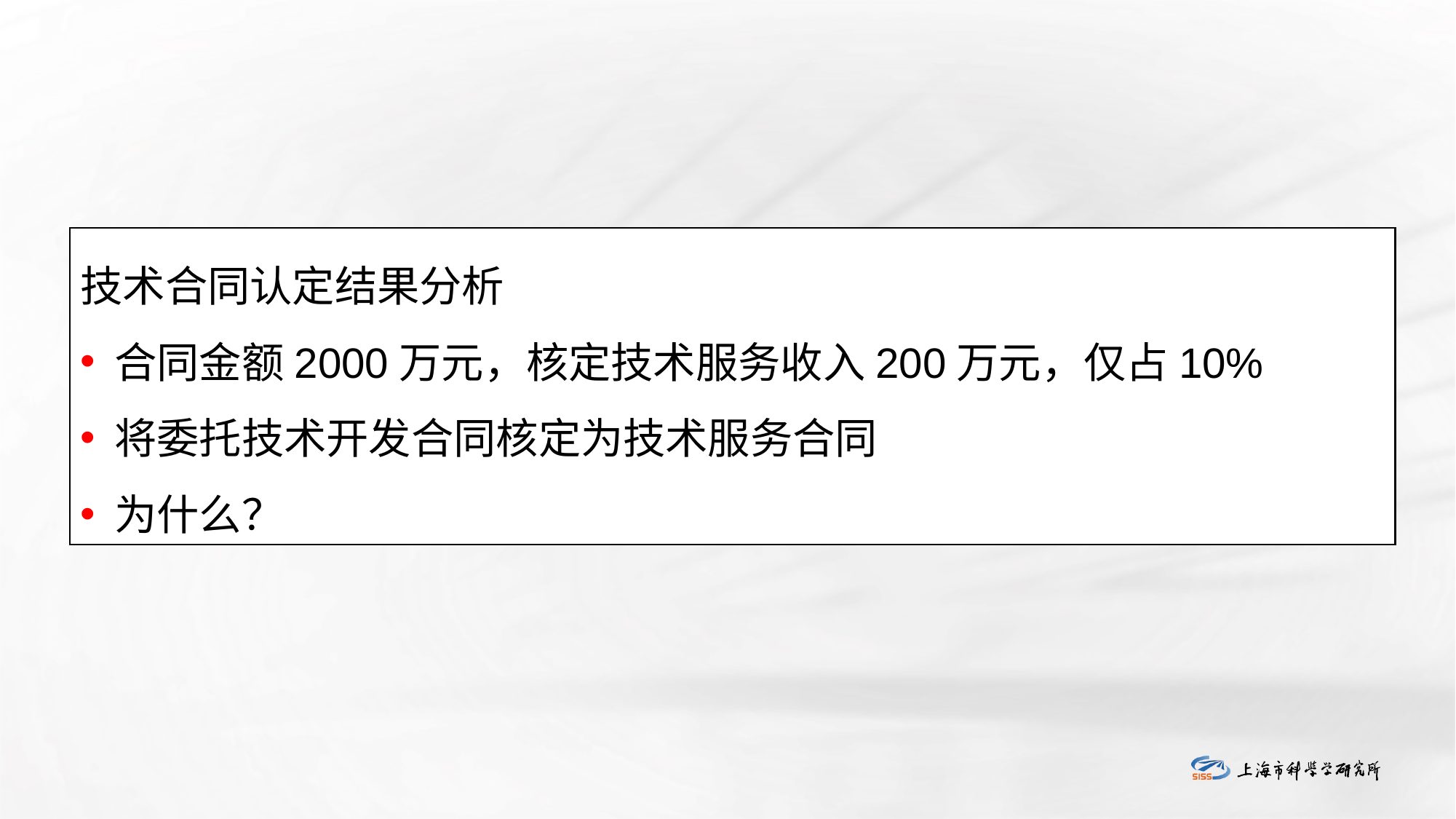

技术合同认定结果分析
合同金额2000万元，核定技术服务收入200万元，仅占10%
将委托技术开发合同核定为技术服务合同
为什么？